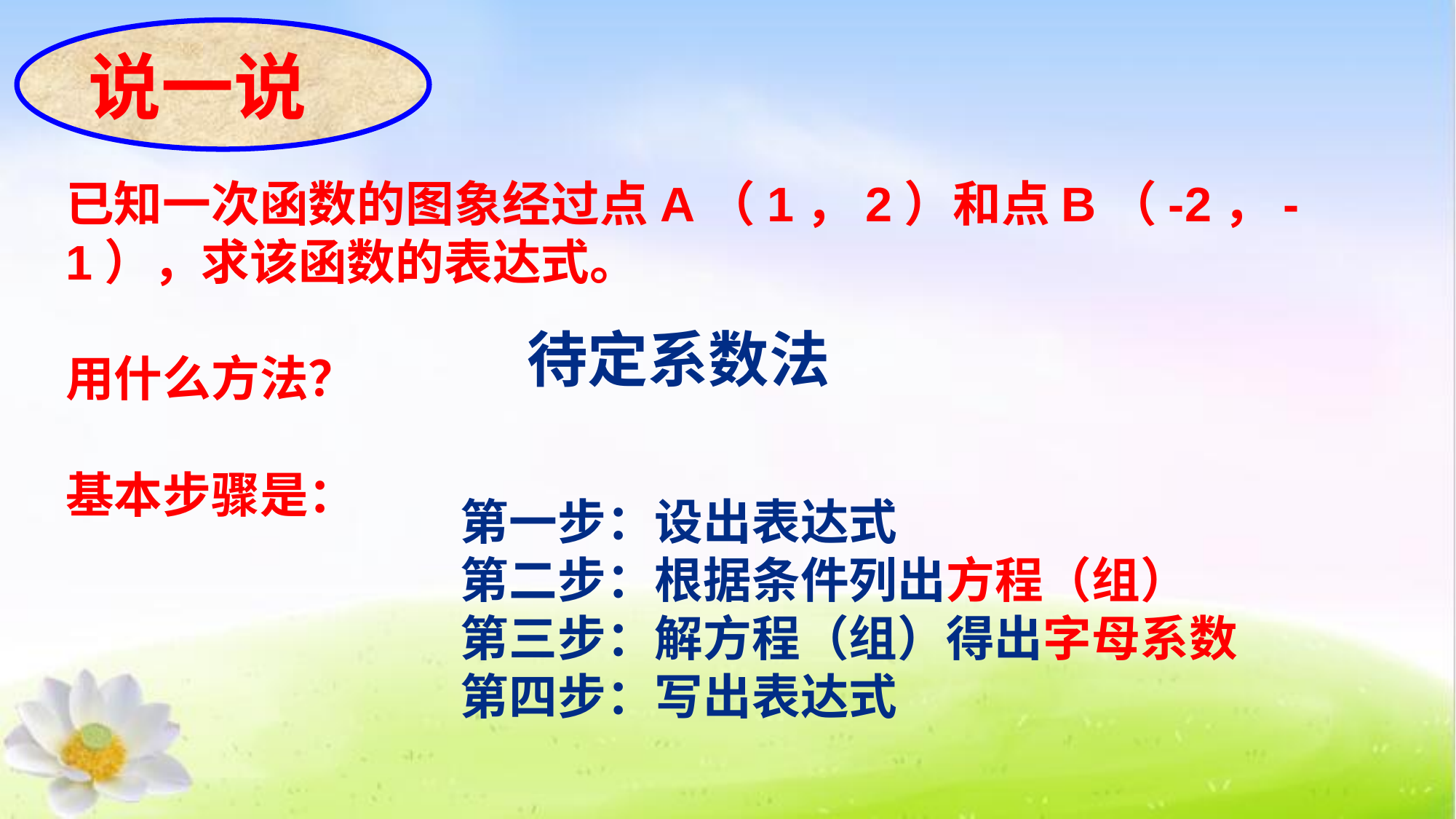

说一说
已知一次函数的图象经过点A（1，2）和点B（-2，-1），求该函数的表达式。

用什么方法？

基本步骤是：

待定系数法
第一步：设出表达式
第二步：根据条件列出方程（组）
第三步：解方程（组）得出字母系数
第四步：写出表达式